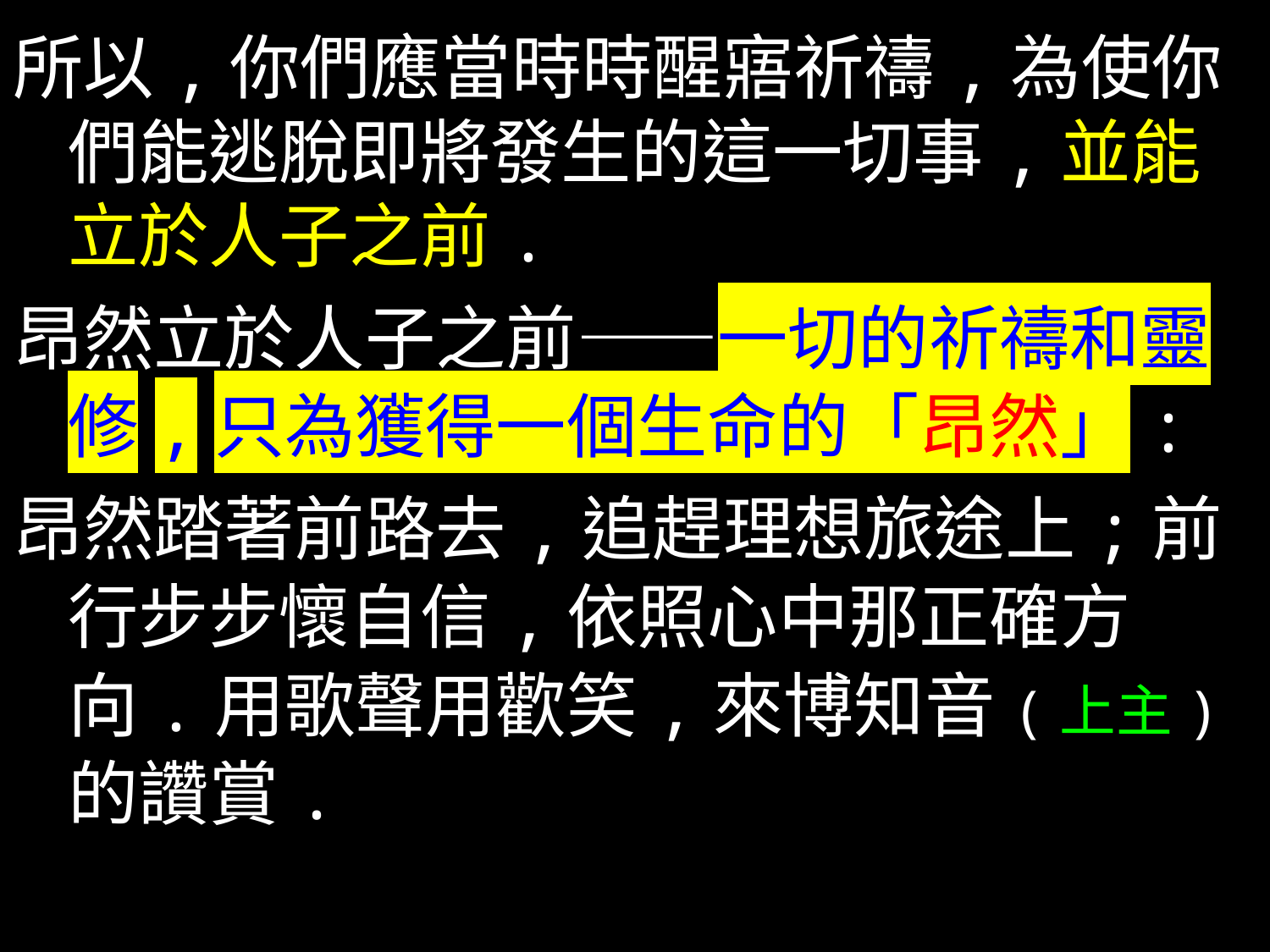

所以,你們應當時時醒寤祈禱,為使你們能逃脫即將發生的這一切事,並能立於人子之前.
昂然立於人子之前——一切的祈禱和靈修,只為獲得一個生命的「昂然」:
昂然踏著前路去,追趕理想旅途上;前行步步懷自信,依照心中那正確方向.用歌聲用歡笑,來博知音(上主)的讚賞.